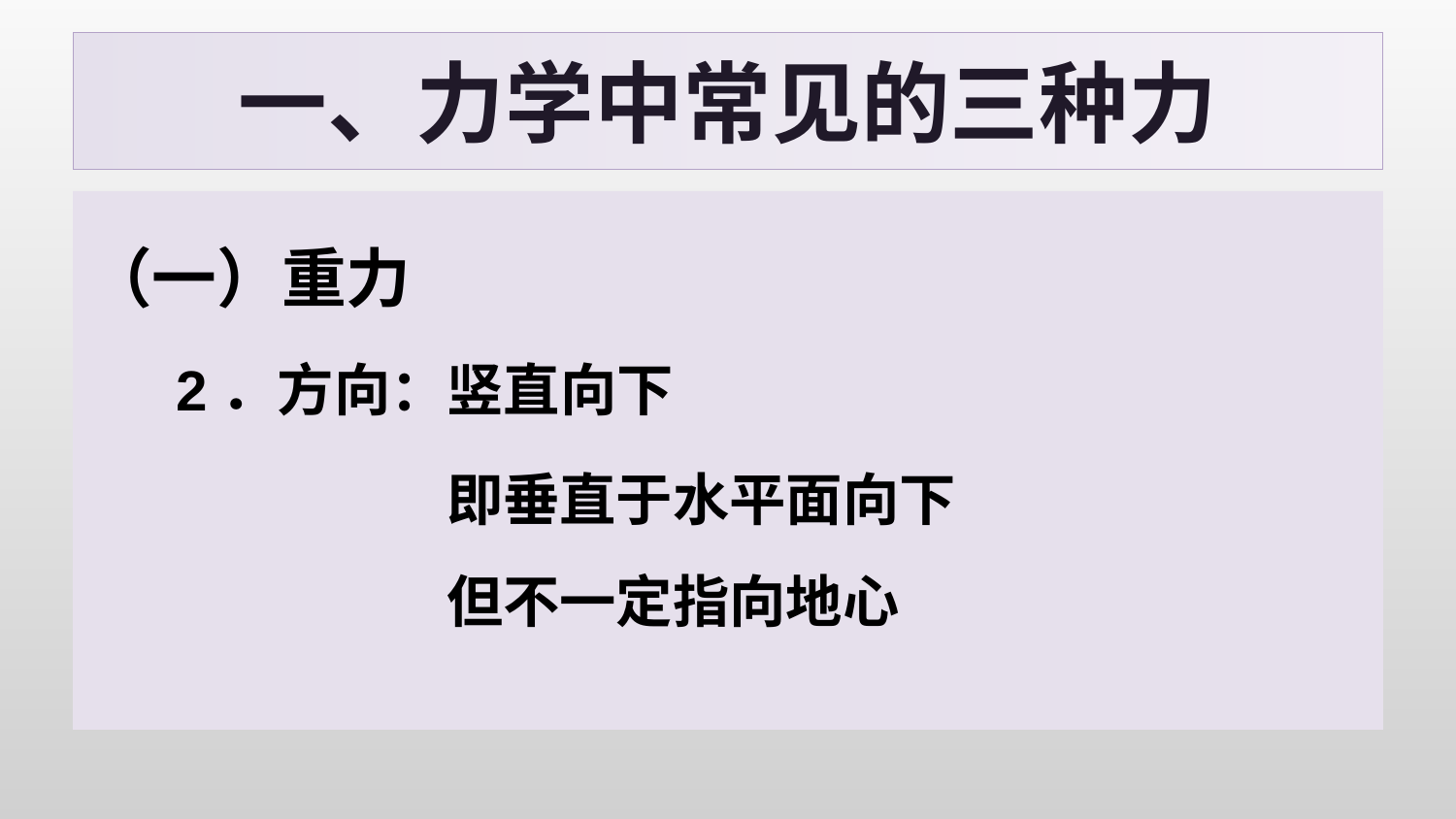

# 一、力学中常见的三种力
（一）重力
2．方向：竖直向下
即垂直于水平面向下
但不一定指向地心